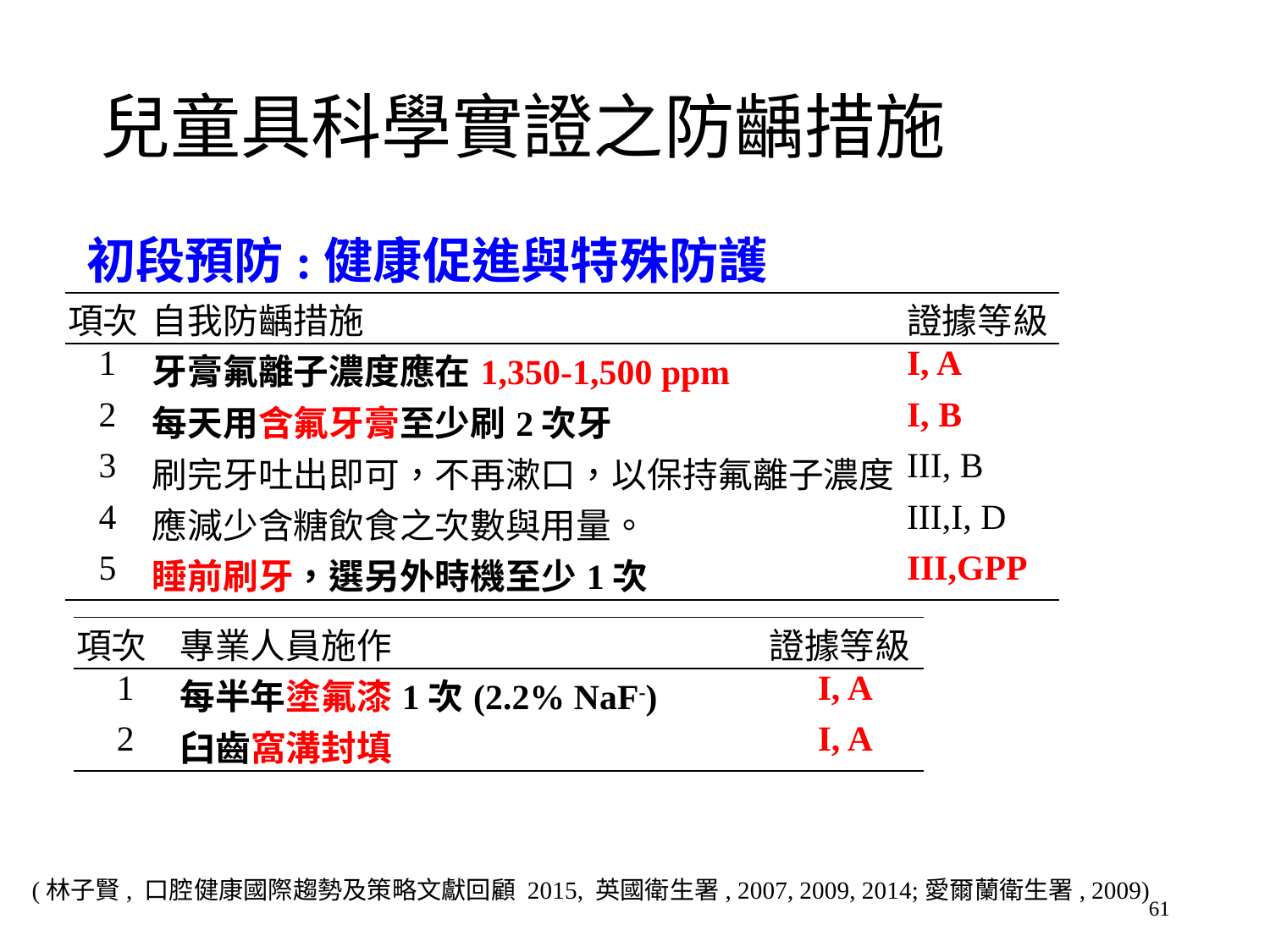

# 兒童具科學實證之防齲措施
初段預防:健康促進與特殊防護
| 項次 | 自我防齲措施 | 證據等級 |
| --- | --- | --- |
| 1 | 牙膏氟離子濃度應在1,350-1,500 ppm | I, A |
| 2 | 每天用含氟牙膏至少刷2次牙 | I, B |
| 3 | 刷完牙吐出即可，不再漱口，以保持氟離子濃度 | III, B |
| 4 | 應減少含糖飲食之次數與用量。 | III,I, D |
| 5 | 睡前刷牙，選另外時機至少1次 | III,GPP |
| 項次 | 專業人員施作 | 證據等級 |
| --- | --- | --- |
| 1 | 每半年塗氟漆1次(2.2% NaF-) | I, A |
| 2 | 臼齒窩溝封填 | I, A |
(林子賢, 口腔健康國際趨勢及策略文獻回顧 2015, 英國衛生署, 2007, 2009, 2014;愛爾蘭衛生署, 2009)
61